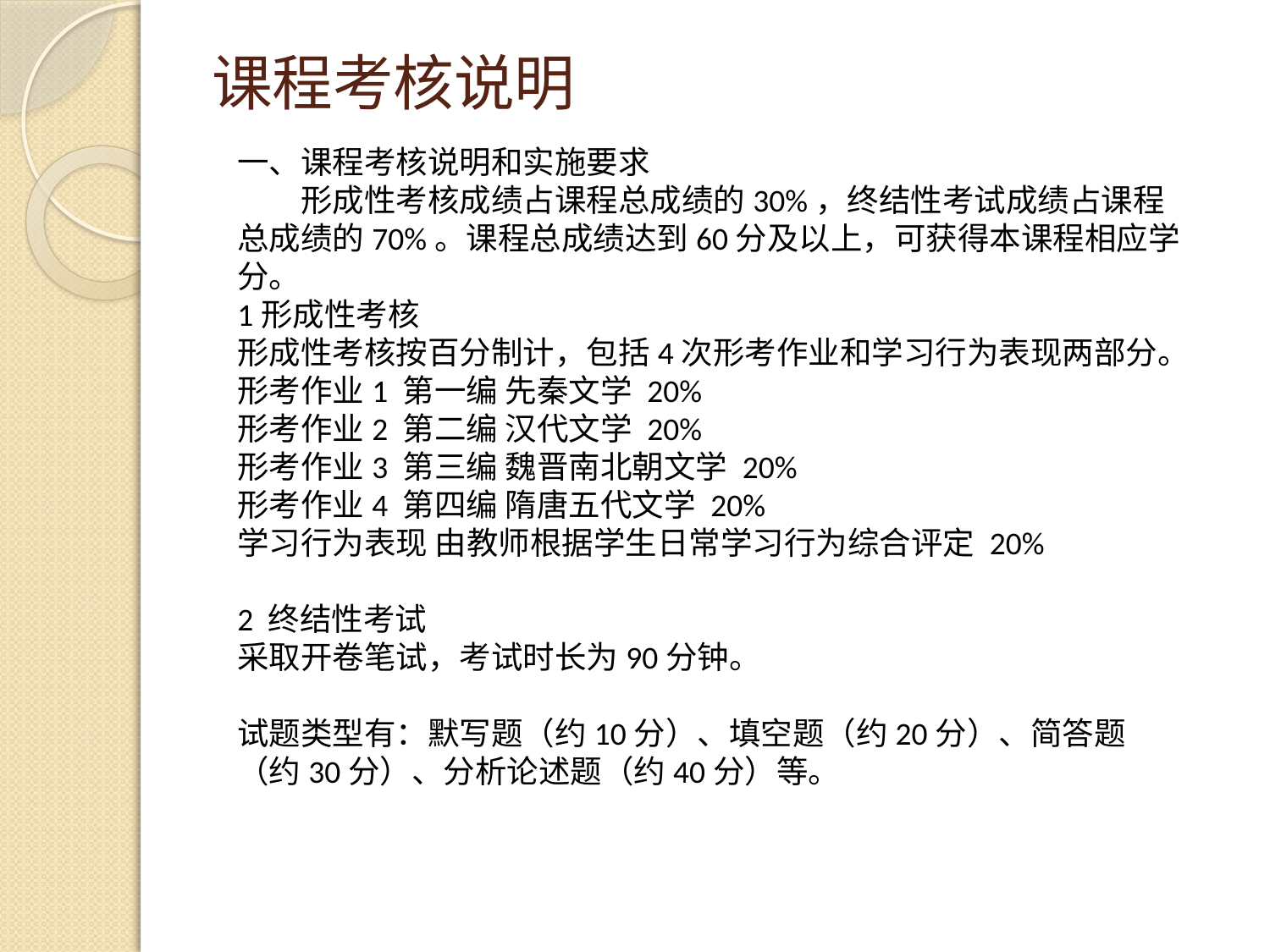

# 课程考核说明
一、课程考核说明和实施要求
　　形成性考核成绩占课程总成绩的30%，终结性考试成绩占课程总成绩的70%。课程总成绩达到60分及以上，可获得本课程相应学分。
1形成性考核
形成性考核按百分制计，包括4次形考作业和学习行为表现两部分。
形考作业1 第一编 先秦文学 20%
形考作业2 第二编 汉代文学 20%
形考作业3 第三编 魏晋南北朝文学 20%
形考作业4 第四编 隋唐五代文学 20%
学习行为表现 由教师根据学生日常学习行为综合评定 20%

2 终结性考试
采取开卷笔试，考试时长为90分钟。

试题类型有：默写题（约10分）、填空题（约20分）、简答题（约30分）、分析论述题（约40分）等。